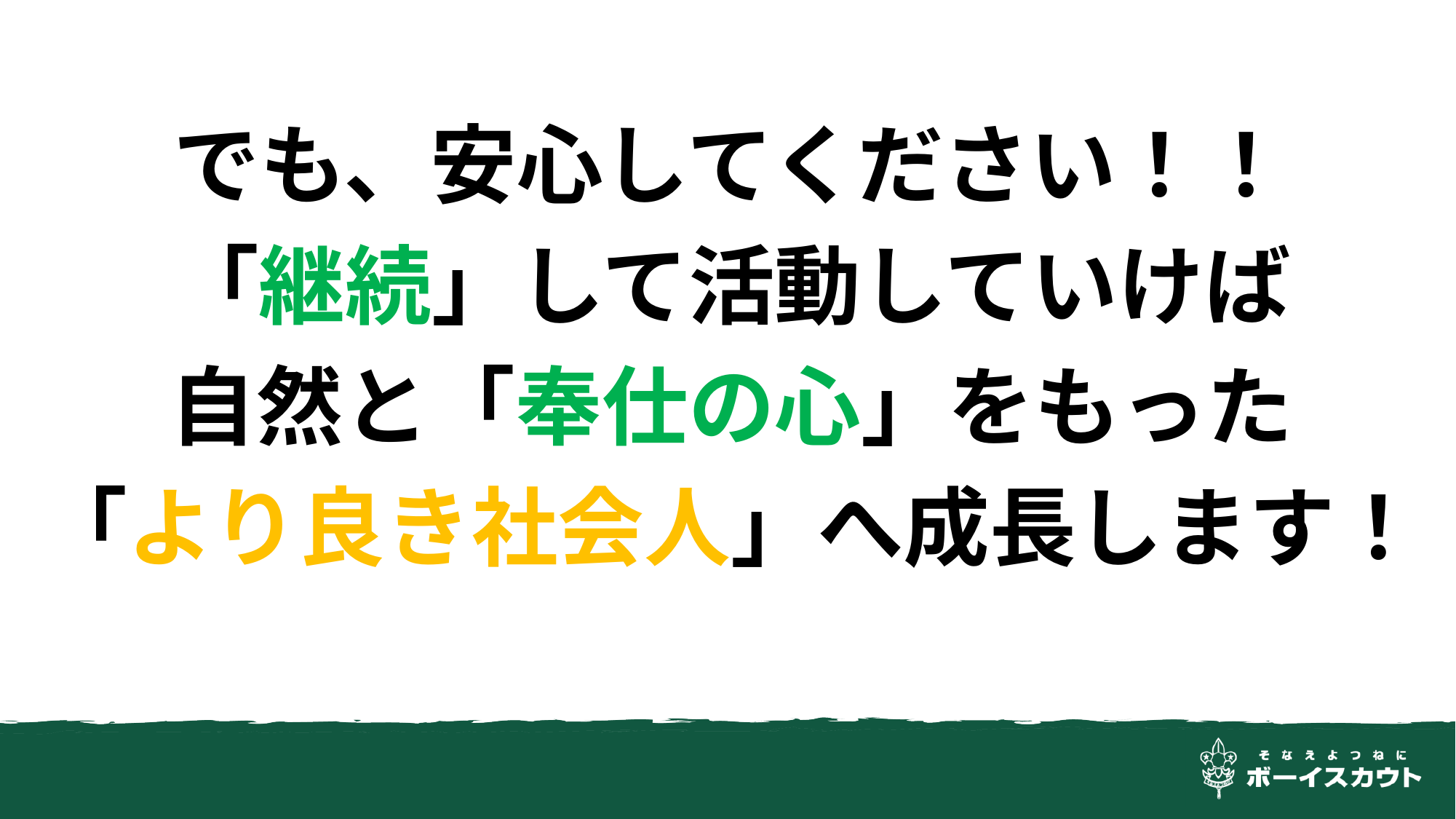

でも、安心してください！！
「継続」して活動していけば
自然と「奉仕の心」をもった
「より良き社会人」へ成長します！